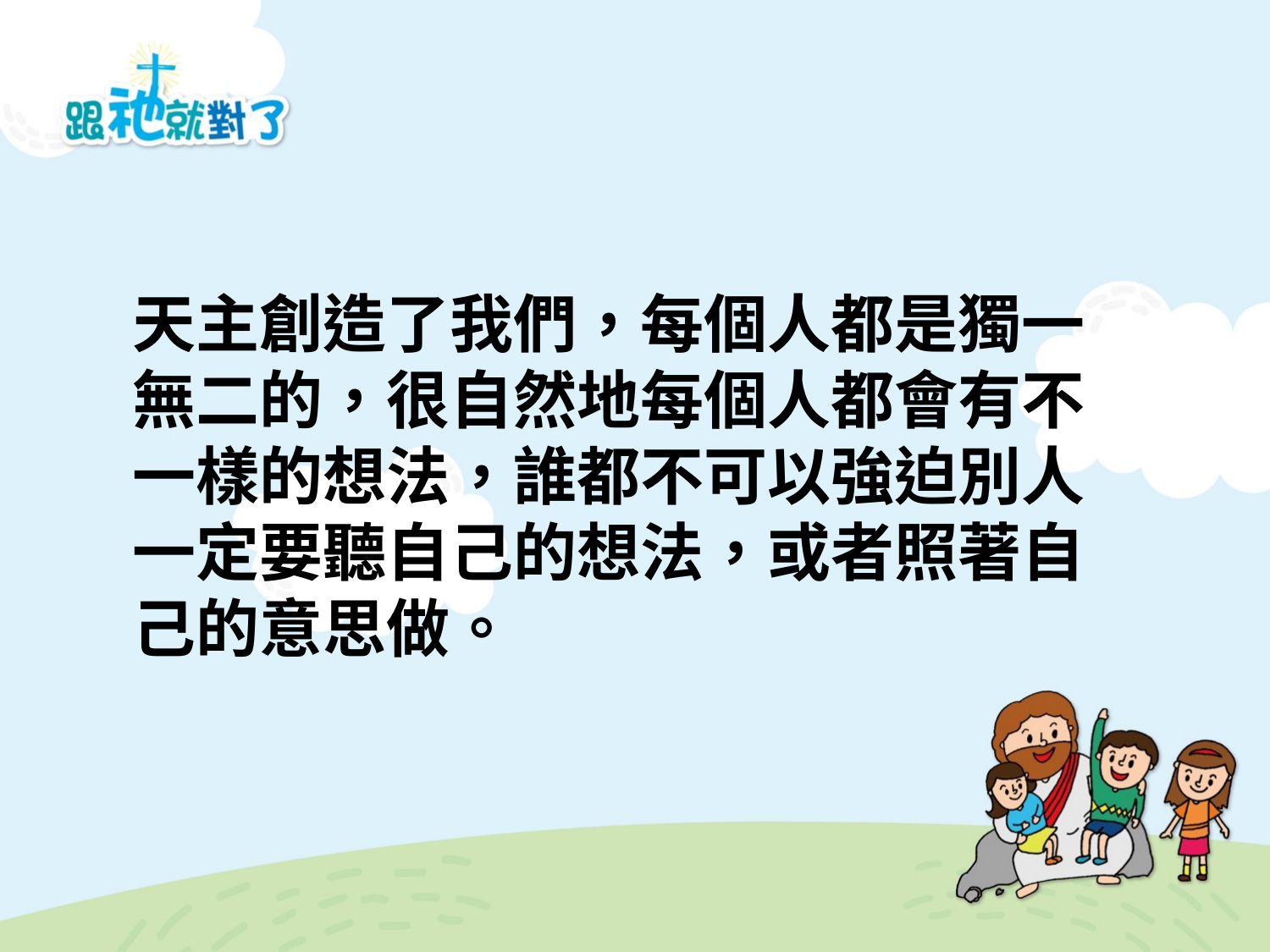

天主創造了我們，每個人都是獨一無二的，很自然地每個人都會有不一樣的想法，誰都不可以強迫別人一定要聽自己的想法，或者照著自己的意思做。